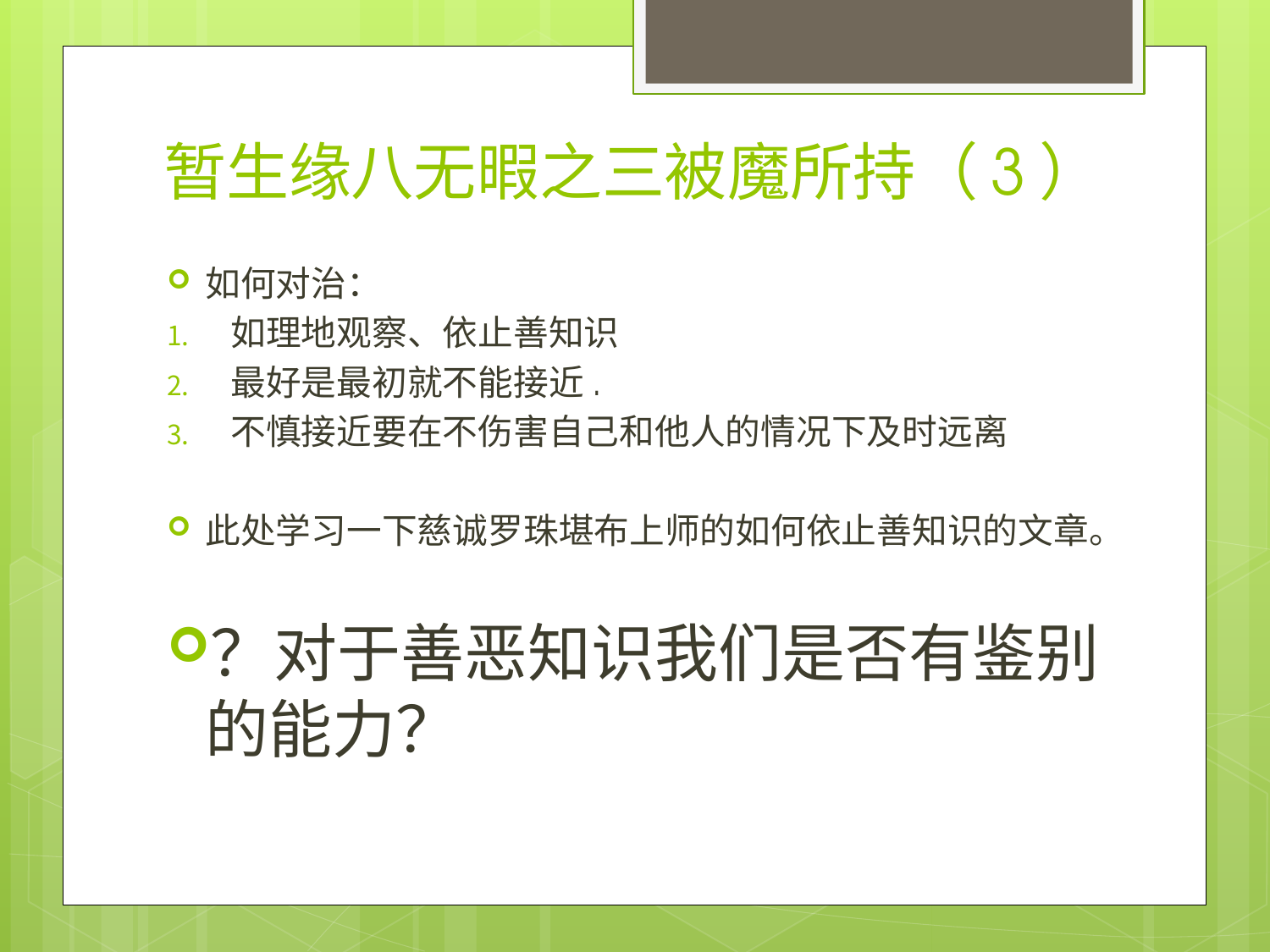

# 暂生缘八无暇之三被魔所持（3）

如何对治：
如理地观察、依止善知识
最好是最初就不能接近.
不慎接近要在不伤害自己和他人的情况下及时远离

此处学习一下慈诚罗珠堪布上师的如何依止善知识的文章。

？对于善恶知识我们是否有鉴别的能力？